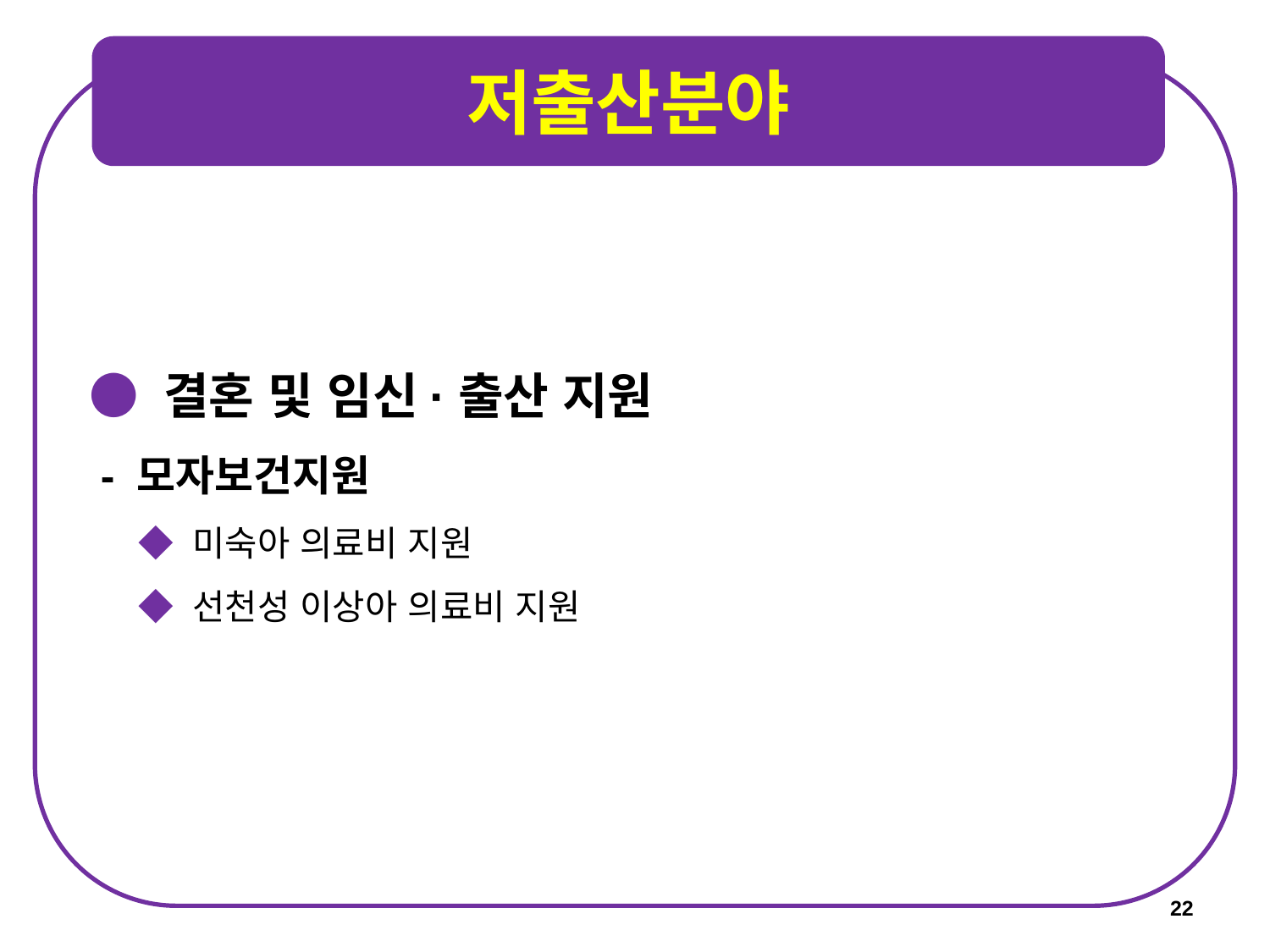

저출산분야
● 결혼 및 임신·출산 지원
 - 모자보건지원
     ◆ 미숙아 의료비 지원
     ◆ 선천성 이상아 의료비 지원
22